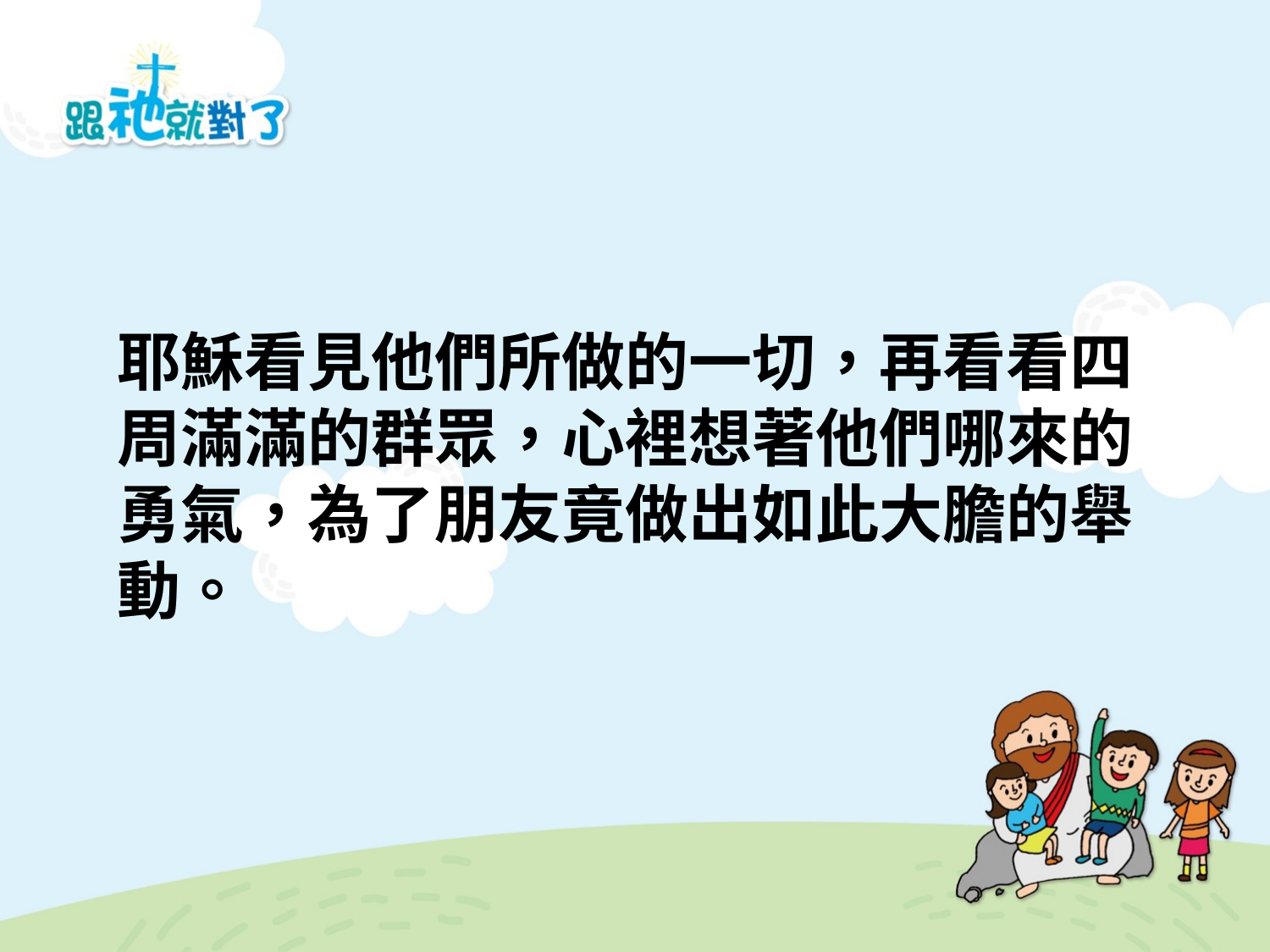

耶穌看見他們所做的一切，再看看四周滿滿的群眾，心裡想著他們哪來的勇氣，為了朋友竟做出如此大膽的舉動。